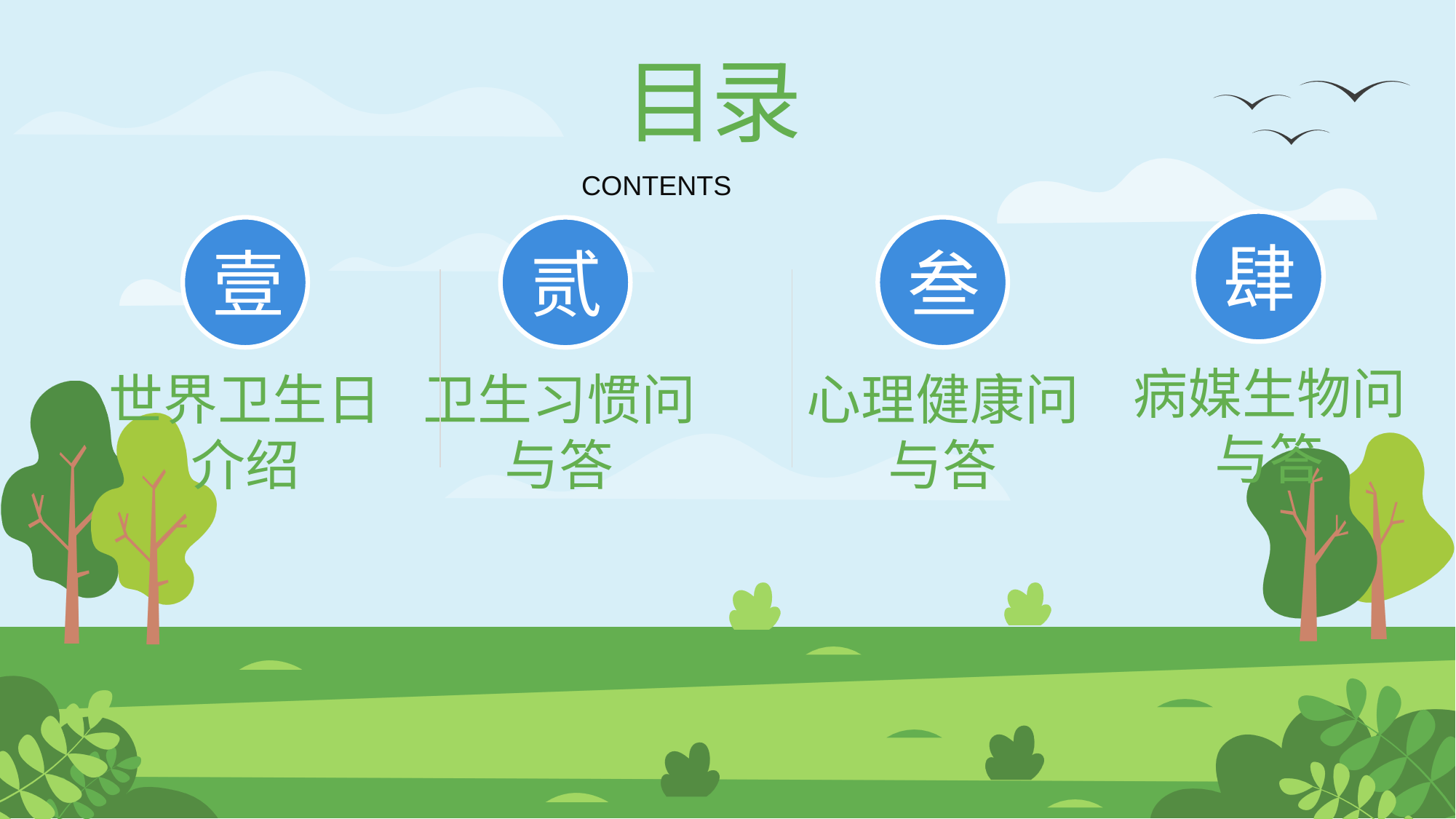

目录
 CONTENTS
肆
壹
世界卫生日
介绍
叁
心理健康问与答
贰
卫生习惯问与答
病媒生物问与答